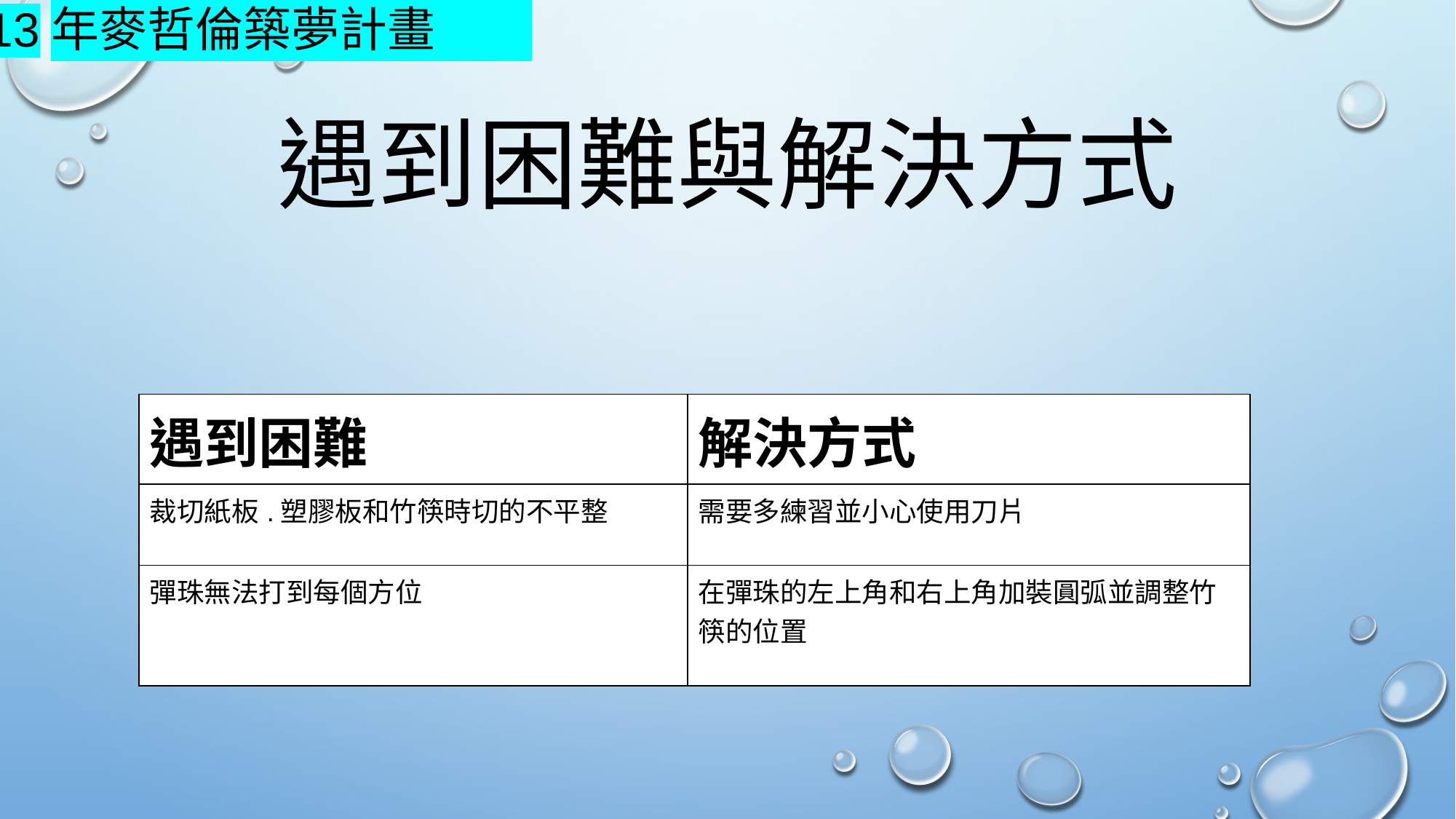

# 遇到困難與解決方式
| 遇到困難 | 解決方式 |
| --- | --- |
| 裁切紙板.塑膠板和竹筷時切的不平整 | 需要多練習並小心使用刀片 |
| 彈珠無法打到每個方位 | 在彈珠的左上角和右上角加裝圓弧並調整竹筷的位置 |